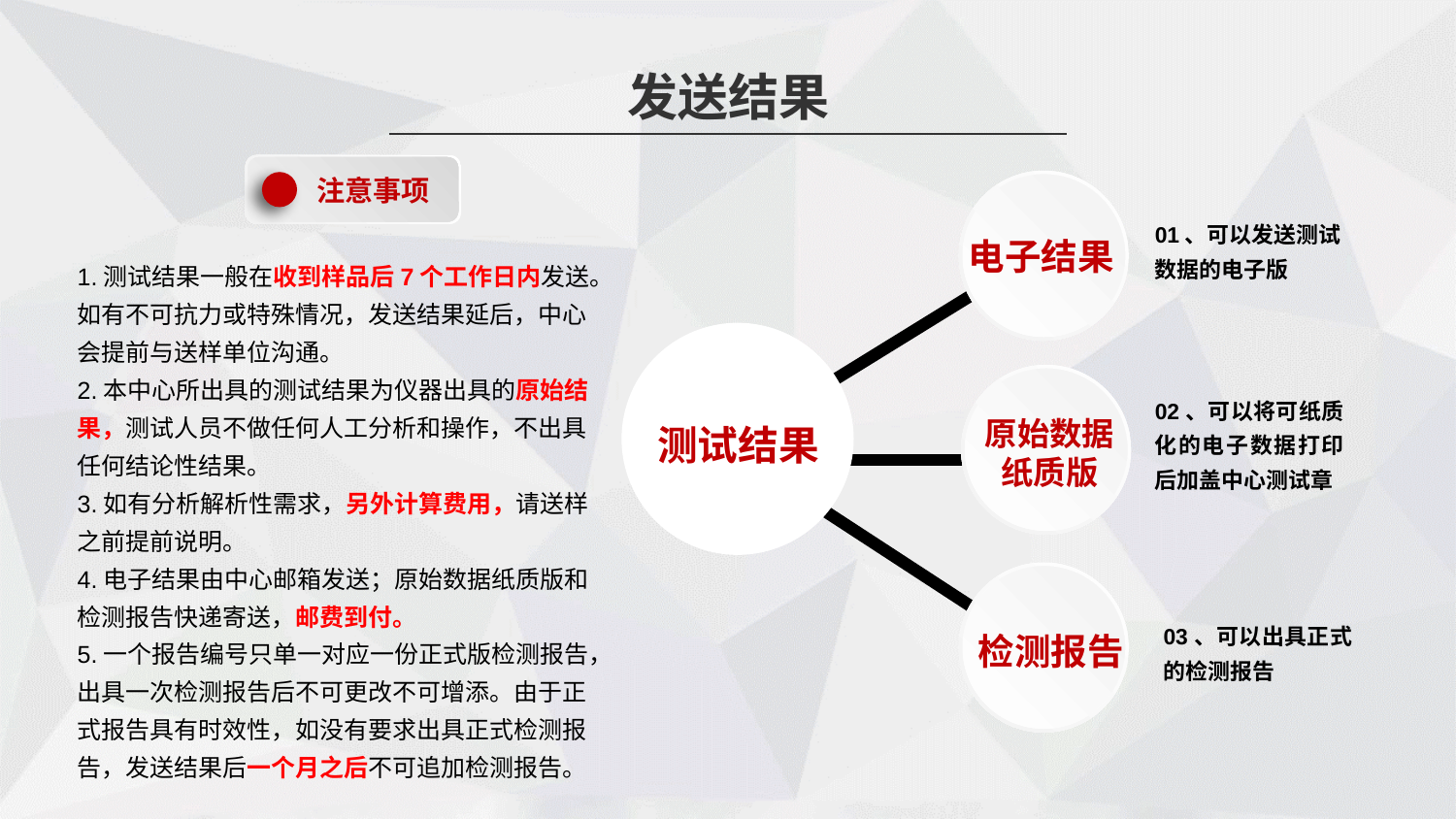

发送结果

注意事项

电子结果
01、可以发送测试数据的电子版
1.测试结果一般在收到样品后7个工作日内发送。如有不可抗力或特殊情况，发送结果延后，中心会提前与送样单位沟通。
2.本中心所出具的测试结果为仪器出具的原始结果，测试人员不做任何人工分析和操作，不出具任何结论性结果。
3.如有分析解析性需求，另外计算费用，请送样之前提前说明。
4.电子结果由中心邮箱发送；原始数据纸质版和检测报告快递寄送，邮费到付。
5.一个报告编号只单一对应一份正式版检测报告，出具一次检测报告后不可更改不可增添。由于正式报告具有时效性，如没有要求出具正式检测报告，发送结果后一个月之后不可追加检测报告。

测试结果

原始数据纸质版
02、可以将可纸质化的电子数据打印后加盖中心测试章

检测报告
03、可以出具正式的检测报告